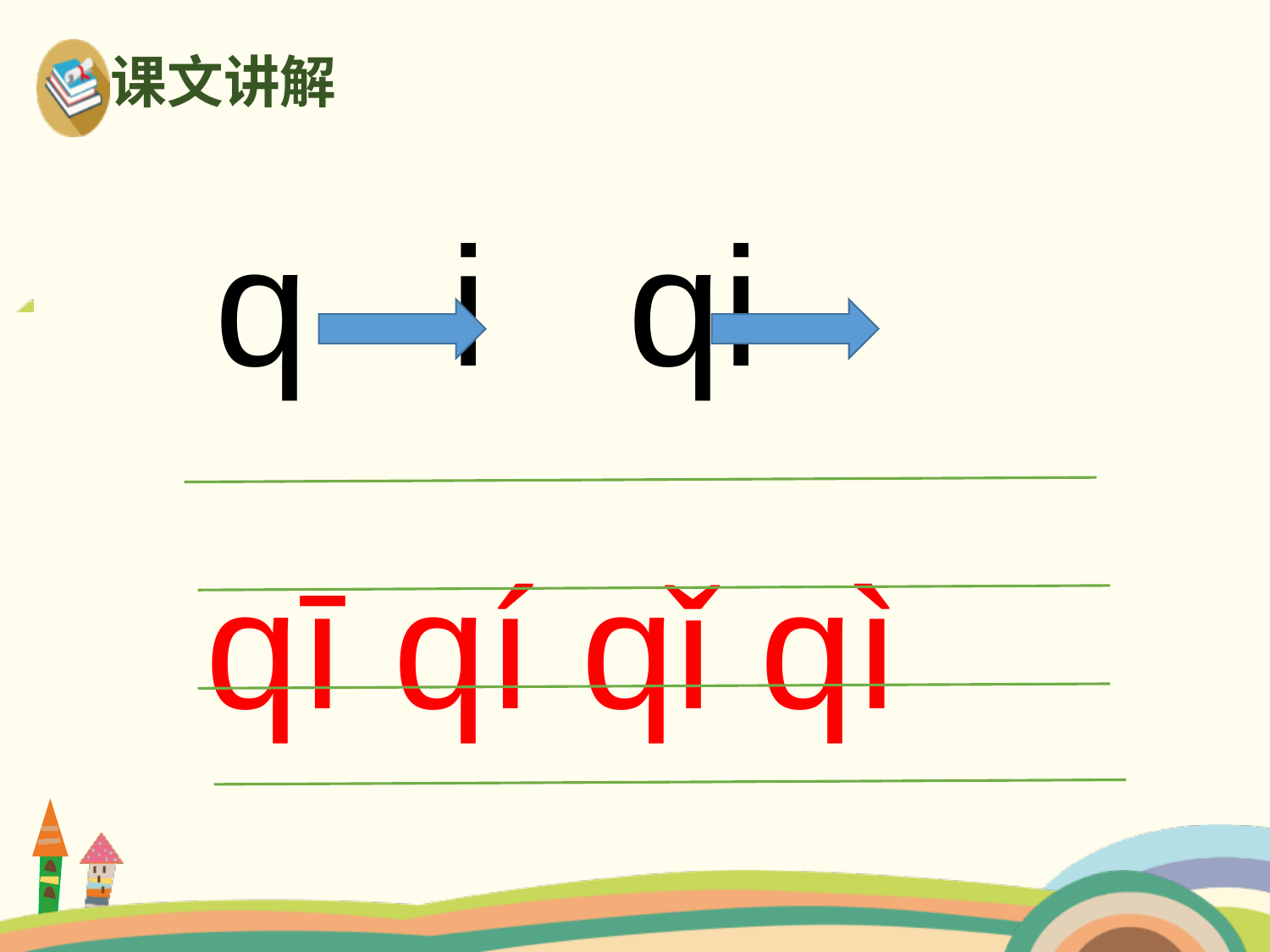

课文讲解
q   i   qi

qī qí qǐ qì